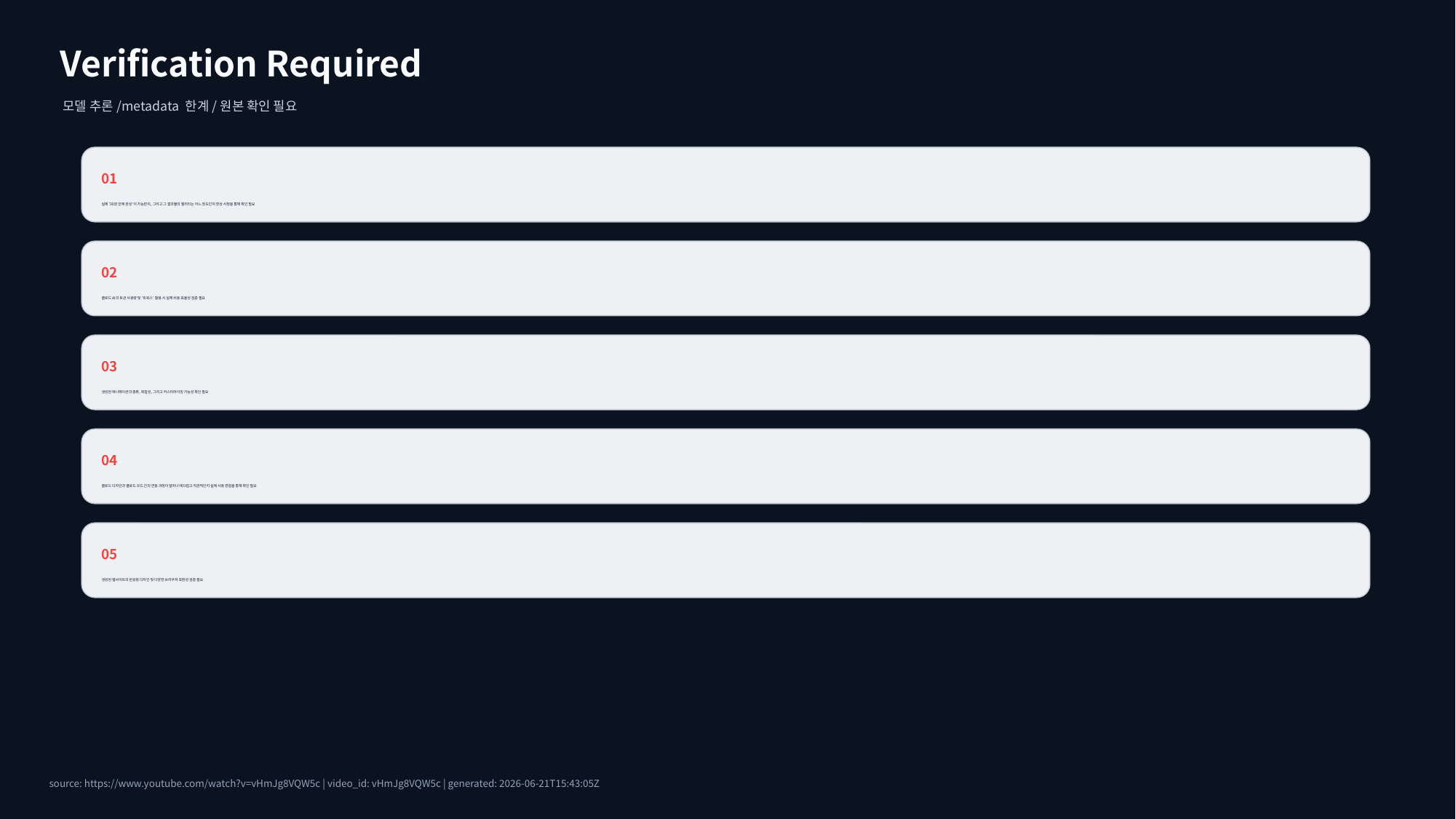

Verification Required
모델 추론/metadata 한계/원본 확인 필요

01
실제 '30분 만에 완성'이 가능한지, 그리고 그 결과물의 퀄리티는 어느 정도인지 영상 시청을 통해 확인 필요

02
클로드 AI의 토큰 사용량 및 '트윅스' 활용 시 실제 비용 효율성 검증 필요

03
생성된 애니메이션의 종류, 복잡성, 그리고 커스터마이징 가능성 확인 필요

04
클로드 디자인과 클로드 코드 간의 연동 과정이 얼마나 매끄럽고 직관적인지 실제 사용 경험을 통해 확인 필요

05
생성된 웹사이트의 반응형 디자인 및 다양한 브라우저 호환성 검증 필요
source: https://www.youtube.com/watch?v=vHmJg8VQW5c | video_id: vHmJg8VQW5c | generated: 2026-06-21T15:43:05Z